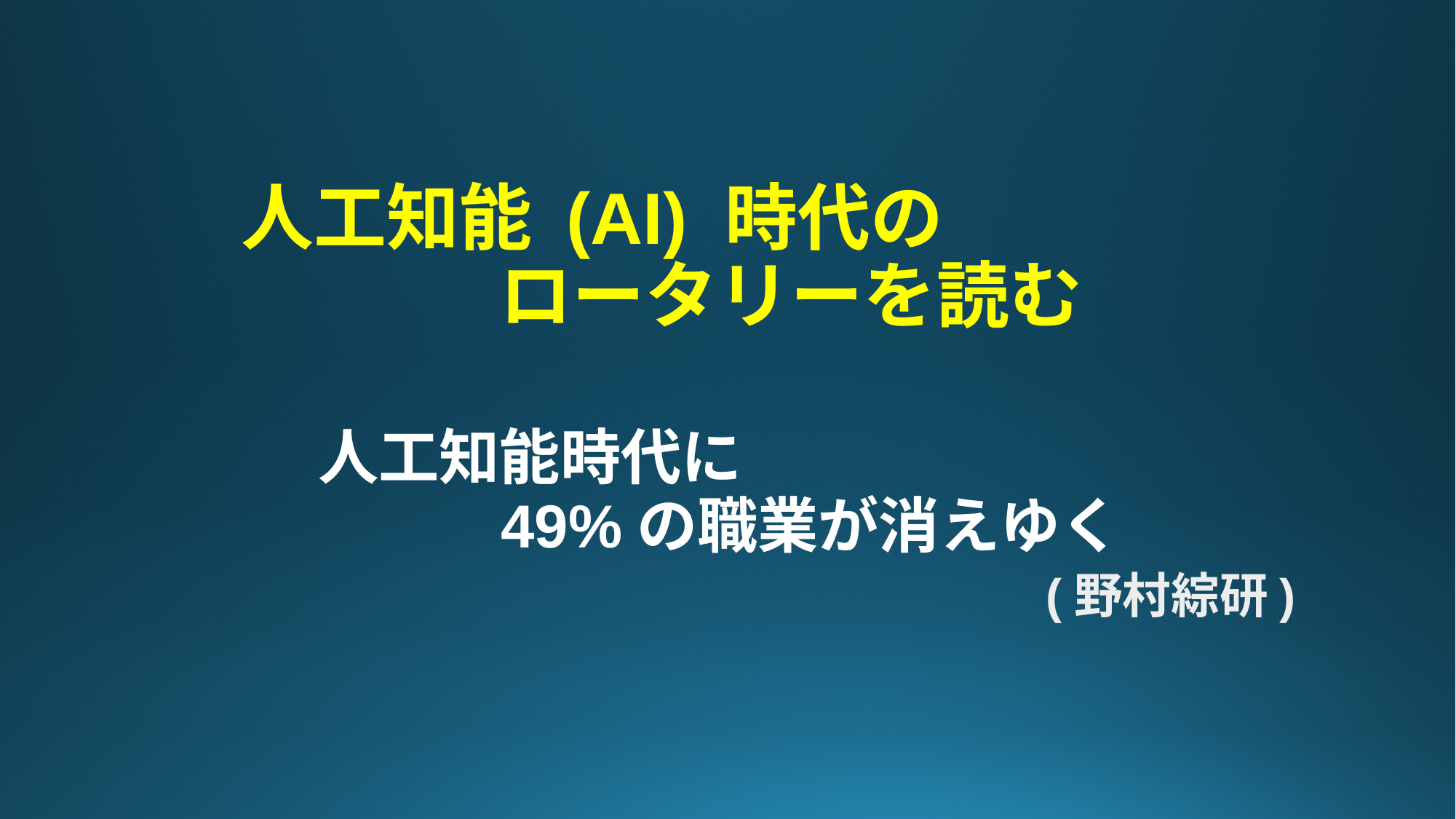

# 人工知能 (AI) 時代の 　　ロータリーを読む 　　人工知能時代に 　　　　　　49%の職業が消えゆく　 　　　　　　　　　　　　　　　(野村綜研)